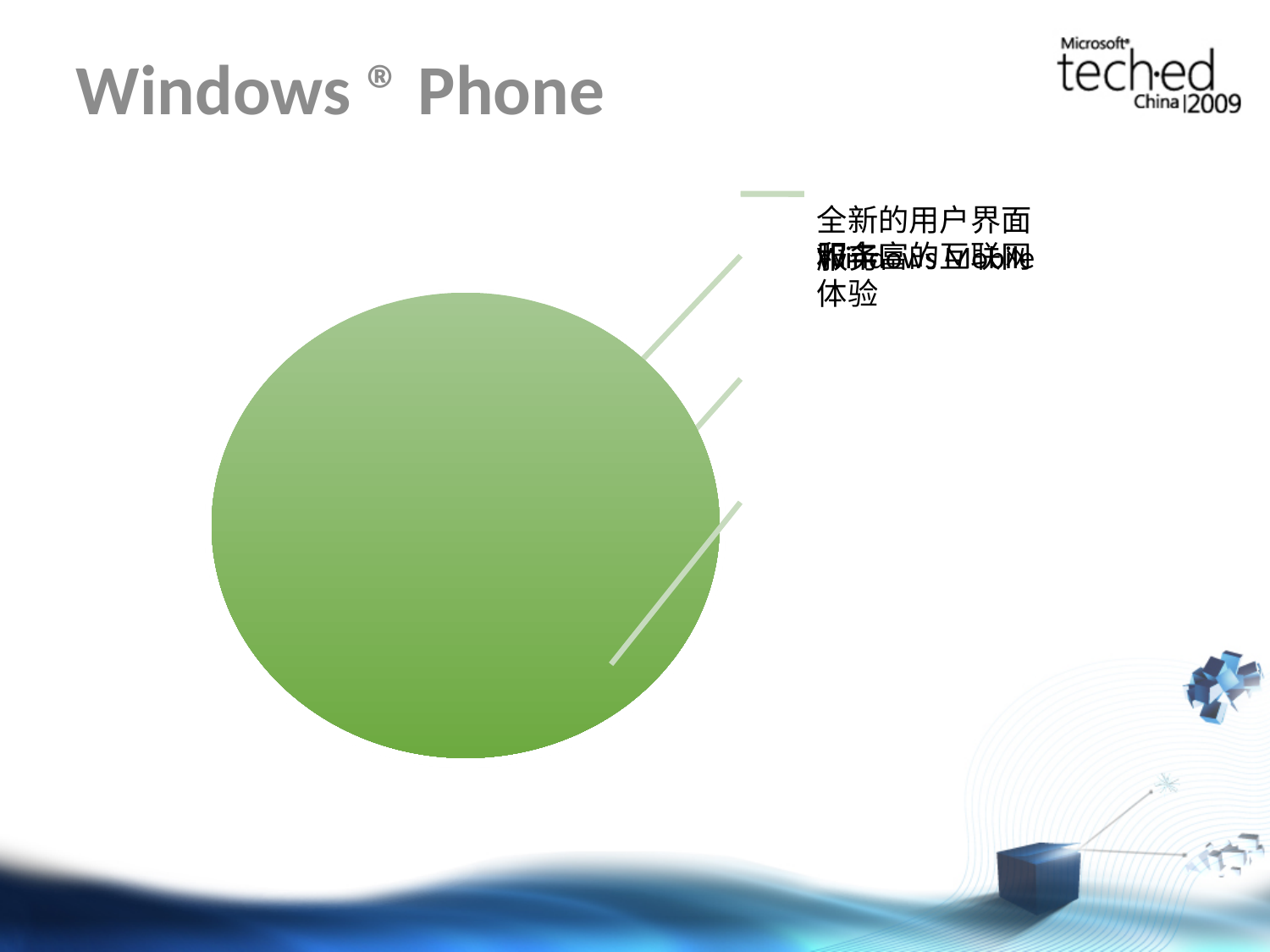

# Windows ® Phone
Windows Mobile
服务